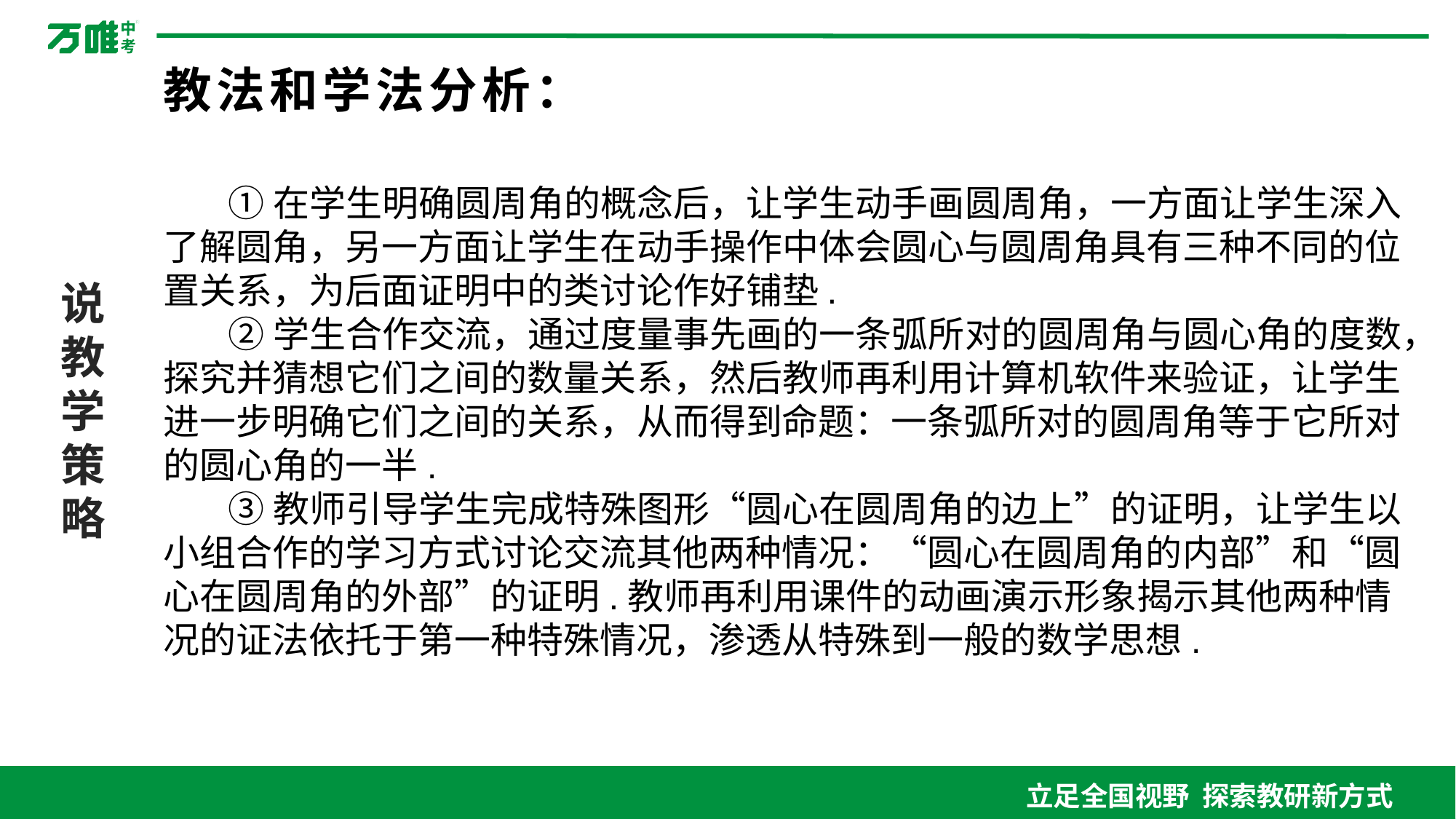

教法和学法分析：
    ①在学生明确圆周角的概念后，让学生动手画圆周角，一方面让学生深入了解圆角，另一方面让学生在动手操作中体会圆心与圆周角具有三种不同的位置关系，为后面证明中的类讨论作好铺垫.
    ②学生合作交流，通过度量事先画的一条弧所对的圆周角与圆心角的度数，探究并猜想它们之间的数量关系，然后教师再利用计算机软件来验证，让学生进一步明确它们之间的关系，从而得到命题：一条弧所对的圆周角等于它所对的圆心角的一半.
    ③教师引导学生完成特殊图形“圆心在圆周角的边上”的证明，让学生以小组合作的学习方式讨论交流其他两种情况：“圆心在圆周角的内部”和“圆心在圆周角的外部”的证明.教师再利用课件的动画演示形象揭示其他两种情况的证法依托于第一种特殊情况，渗透从特殊到一般的数学思想.
# 说教学策略